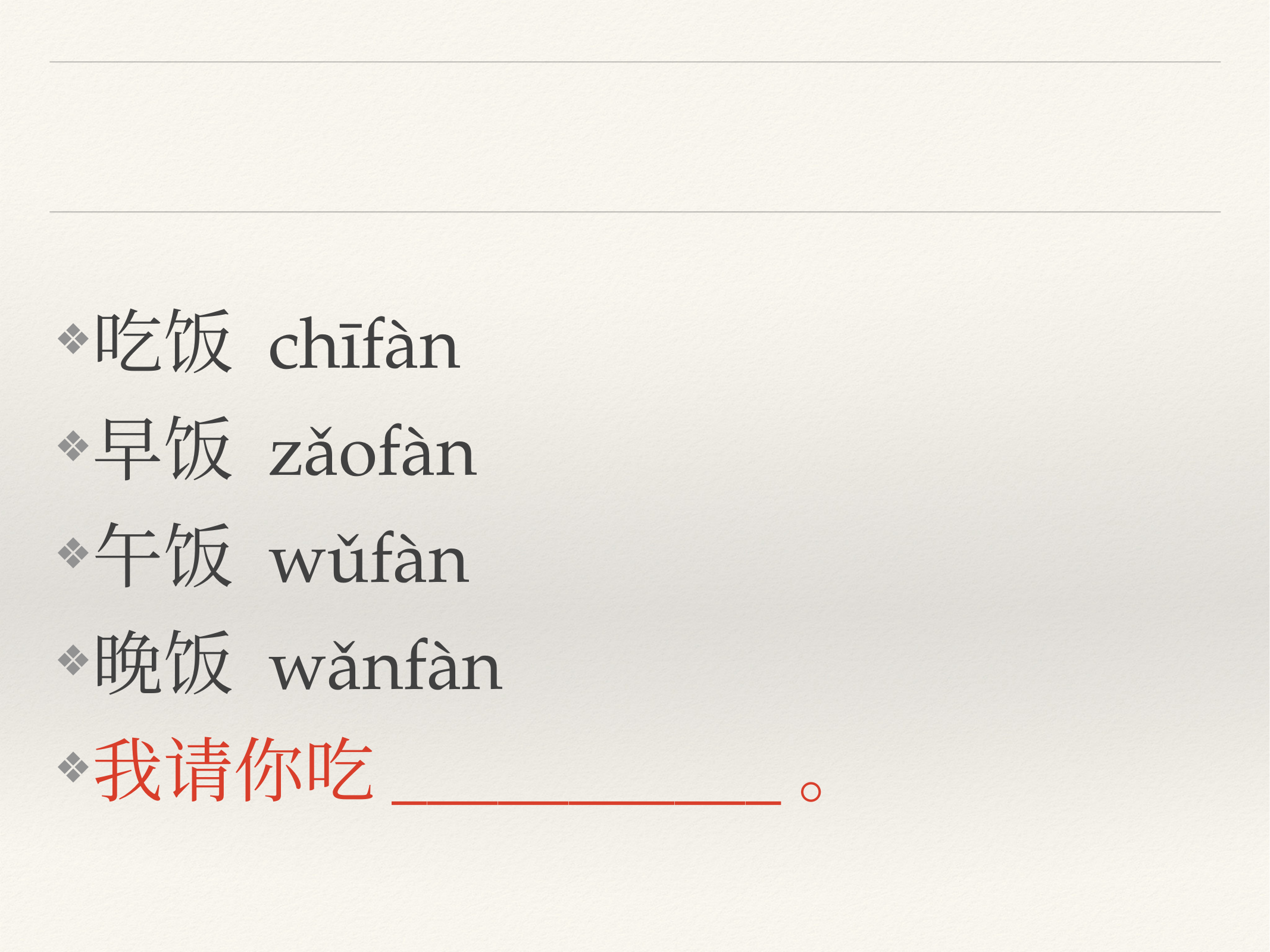

#
吃饭 chīfàn
早饭 zǎofàn
午饭 wǔfàn
晚饭 wǎnfàn
我请你吃___________。